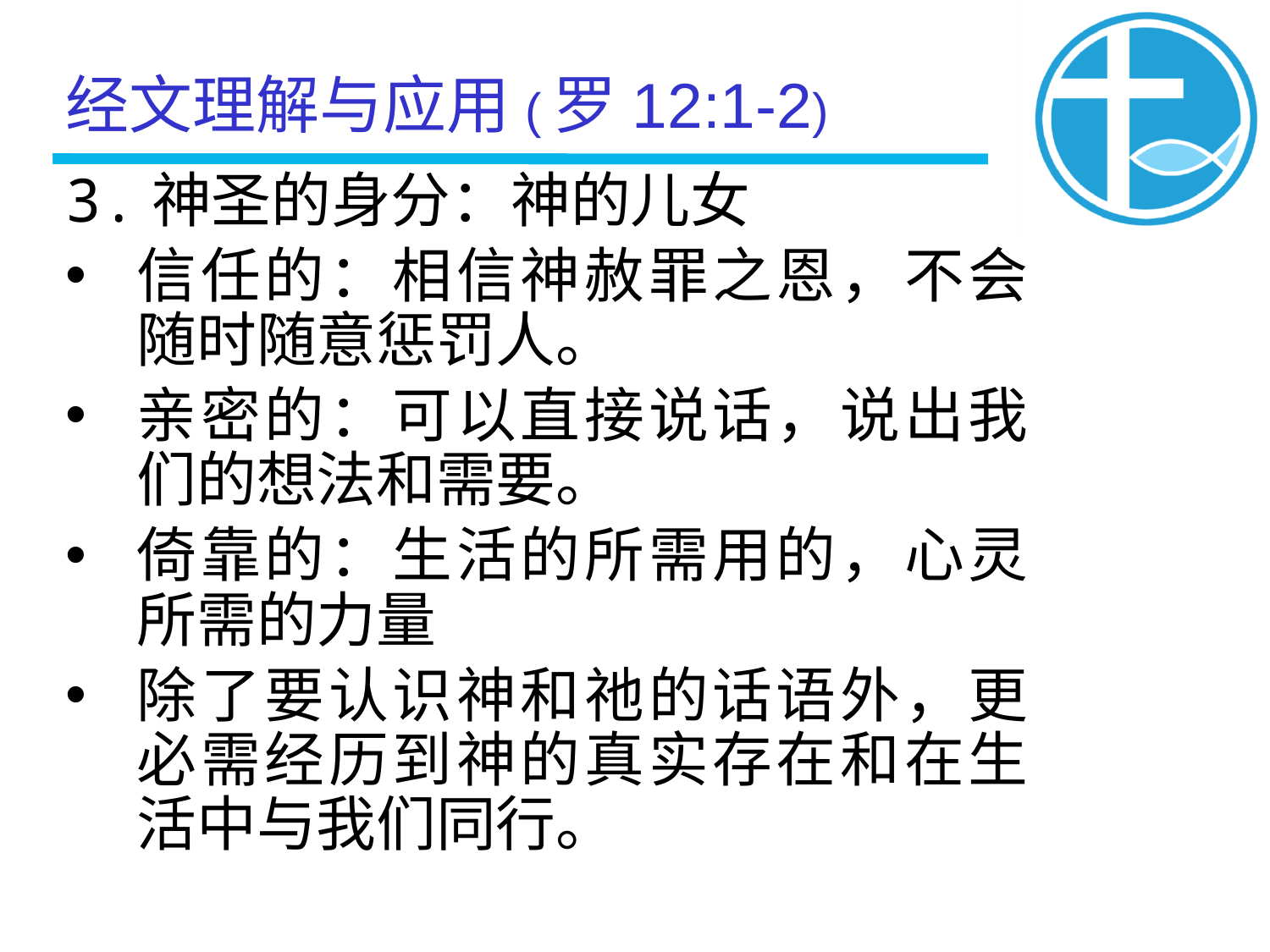

经文理解与应用(罗12:1-2)

3.神圣的身分：神的儿女
信任的：相信神赦罪之恩，不会随时随意惩罚人。
亲密的：可以直接说话，说出我们的想法和需要。
倚靠的：生活的所需用的，心灵所需的力量
除了要认识神和祂的话语外，更必需经历到神的真实存在和在生活中与我们同行。